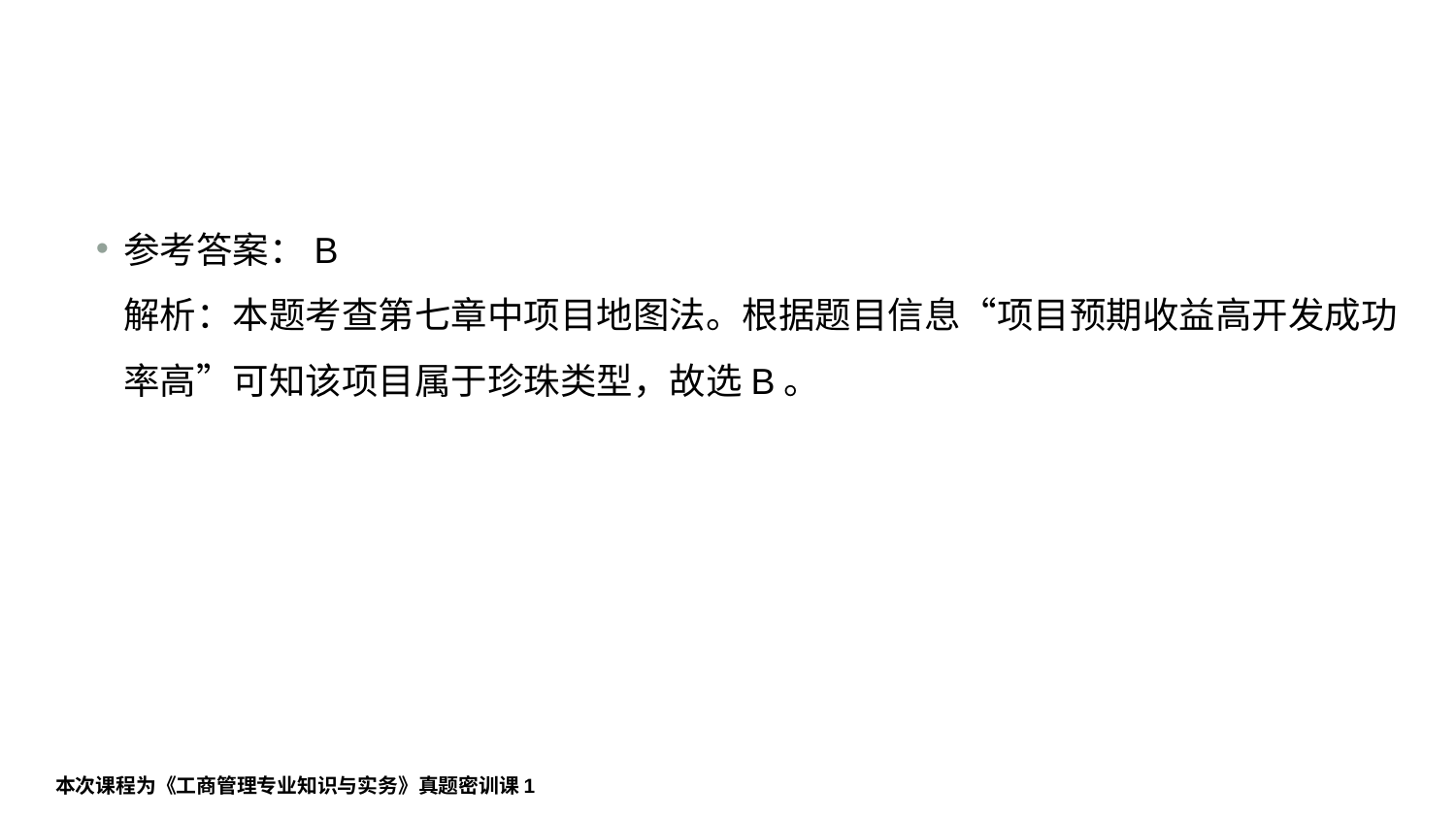

参考答案：B
解析：本题考查第七章中项目地图法。根据题目信息“项目预期收益高开发成功率高”可知该项目属于珍珠类型，故选B。